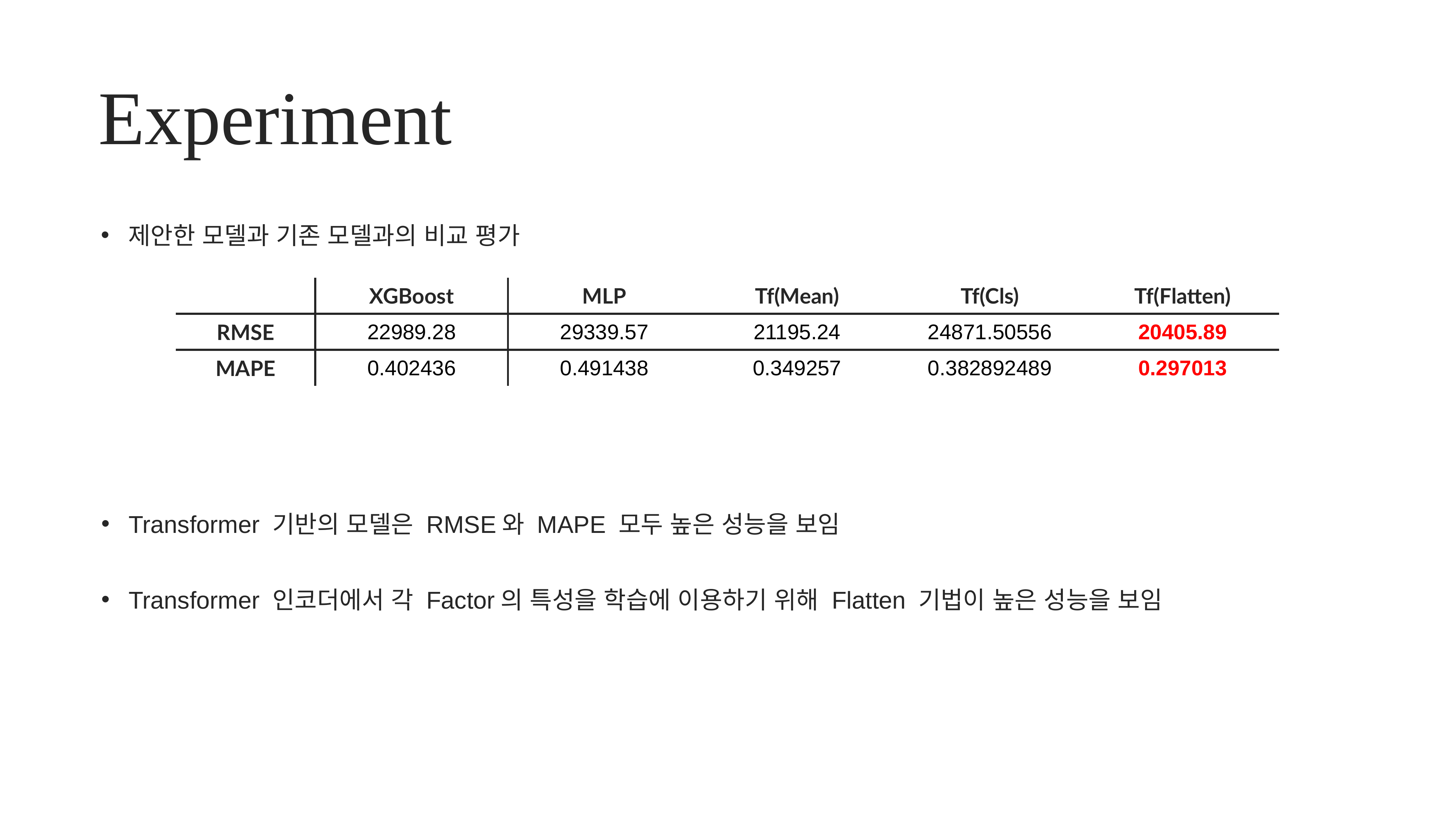

# Experiment
제안한 모델과 기존 모델과의 비교 평가
|  | XGBoost | MLP | Tf(Mean) | Tf(Cls) | Tf(Flatten) |
| --- | --- | --- | --- | --- | --- |
| RMSE | 22989.28 | 29339.57 | 21195.24 | 24871.50556 | 20405.89 |
| MAPE | 0.402436 | 0.491438 | 0.349257 | 0.382892489 | 0.297013 |
Transformer 기반의 모델은 RMSE와 MAPE 모두 높은 성능을 보임

Transformer 인코더에서 각 Factor의 특성을 학습에 이용하기 위해 Flatten 기법이 높은 성능을 보임